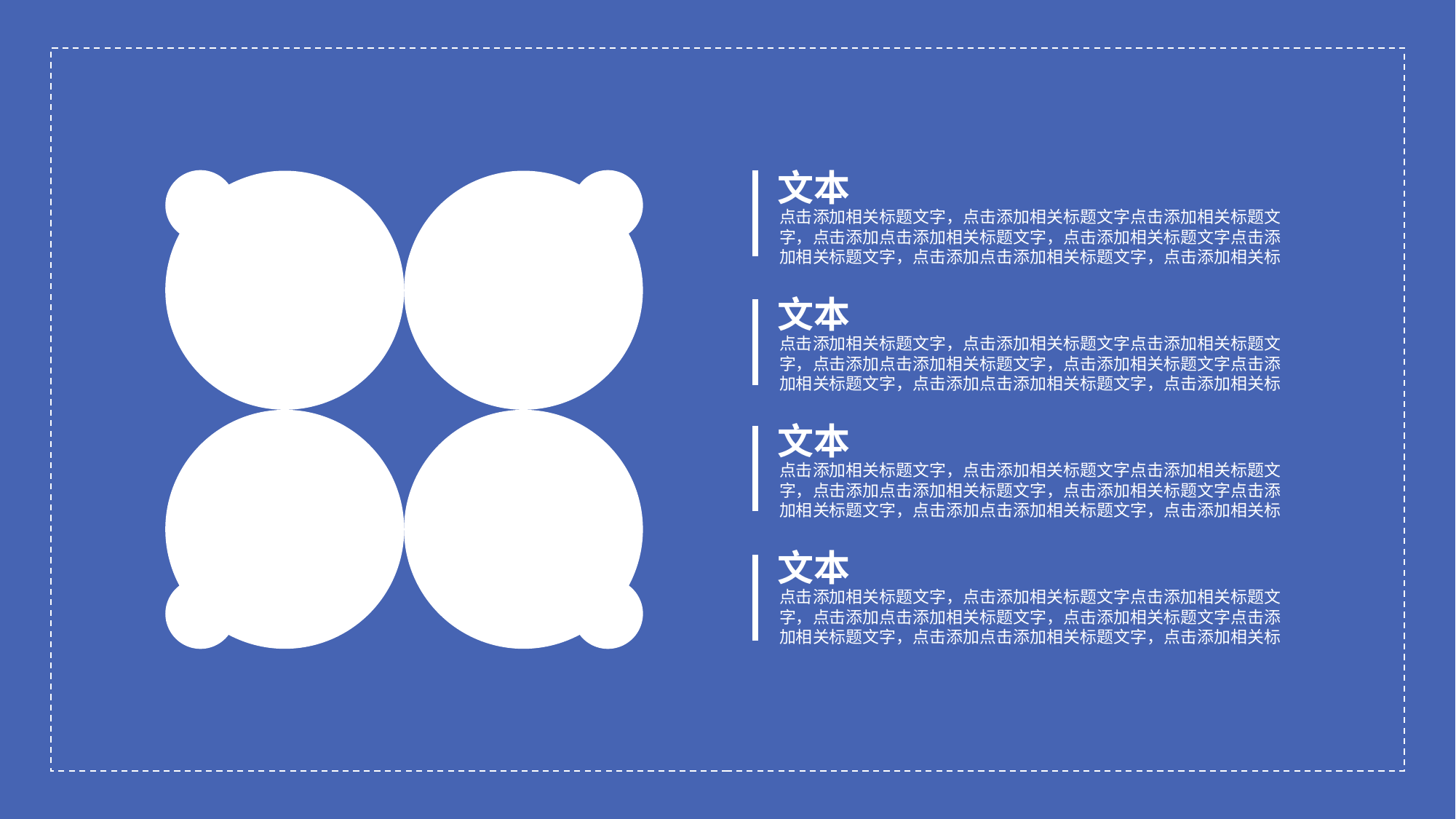

S
W
文本
优势
弱点
点击添加相关标题文字，点击添加相关标题文字点击添加相关标题文字，点击添加点击添加相关标题文字，点击添加相关标题文字点击添加相关标题文字，点击添加点击添加相关标题文字，点击添加相关标
文本
点击添加相关标题文字，点击添加相关标题文字点击添加相关标题文字，点击添加点击添加相关标题文字，点击添加相关标题文字点击添加相关标题文字，点击添加点击添加相关标题文字，点击添加相关标
威胁
机会
文本
点击添加相关标题文字，点击添加相关标题文字点击添加相关标题文字，点击添加点击添加相关标题文字，点击添加相关标题文字点击添加相关标题文字，点击添加点击添加相关标题文字，点击添加相关标
文本
T
O
点击添加相关标题文字，点击添加相关标题文字点击添加相关标题文字，点击添加点击添加相关标题文字，点击添加相关标题文字点击添加相关标题文字，点击添加点击添加相关标题文字，点击添加相关标